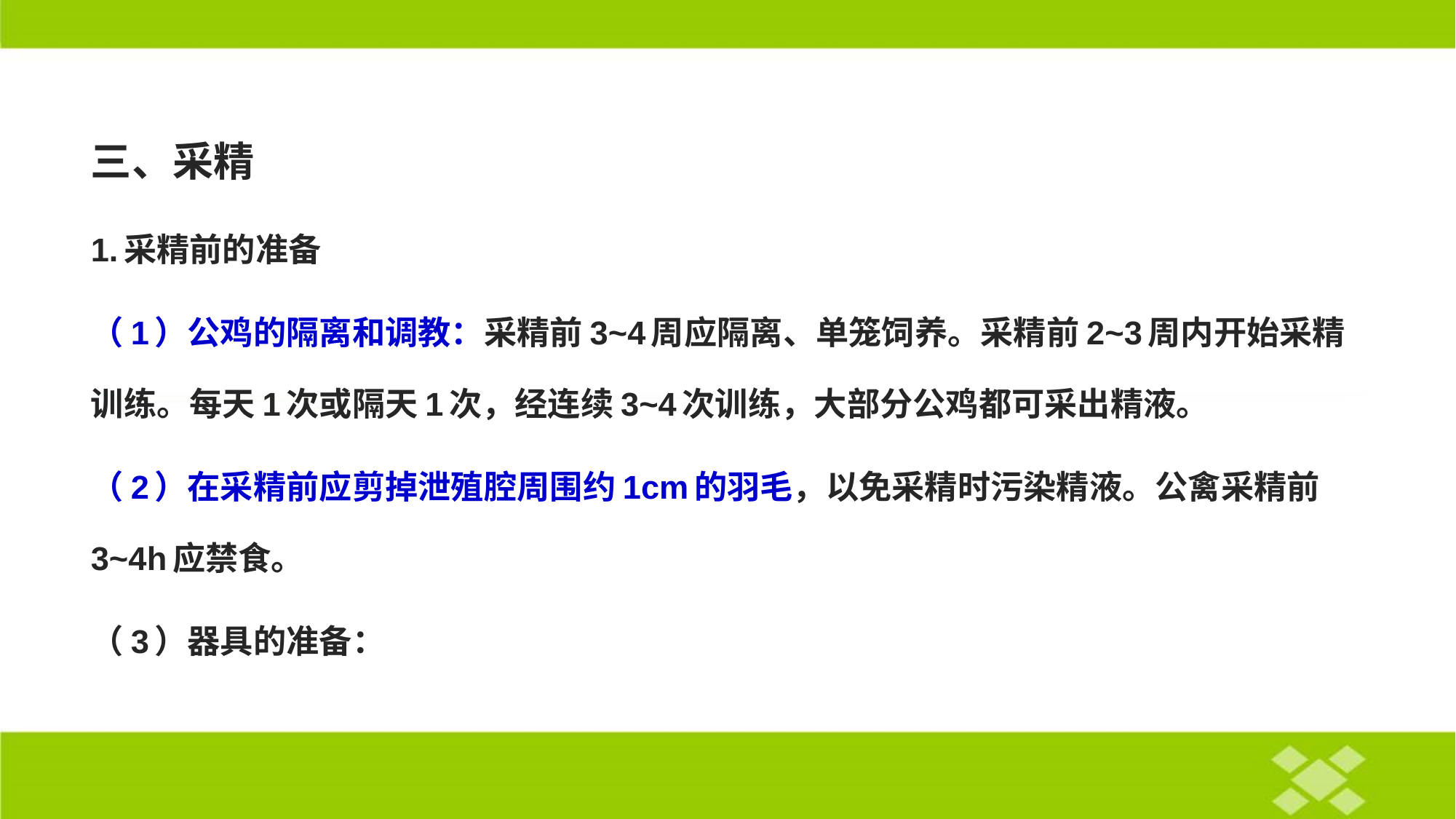

三、采精
1.采精前的准备
（1）公鸡的隔离和调教：采精前3~4周应隔离、单笼饲养。采精前2~3周内开始采精训练。每天1次或隔天1次，经连续3~4次训练，大部分公鸡都可采出精液。
（2）在采精前应剪掉泄殖腔周围约1cm的羽毛，以免采精时污染精液。公禽采精前3~4h应禁食。
（3）器具的准备：